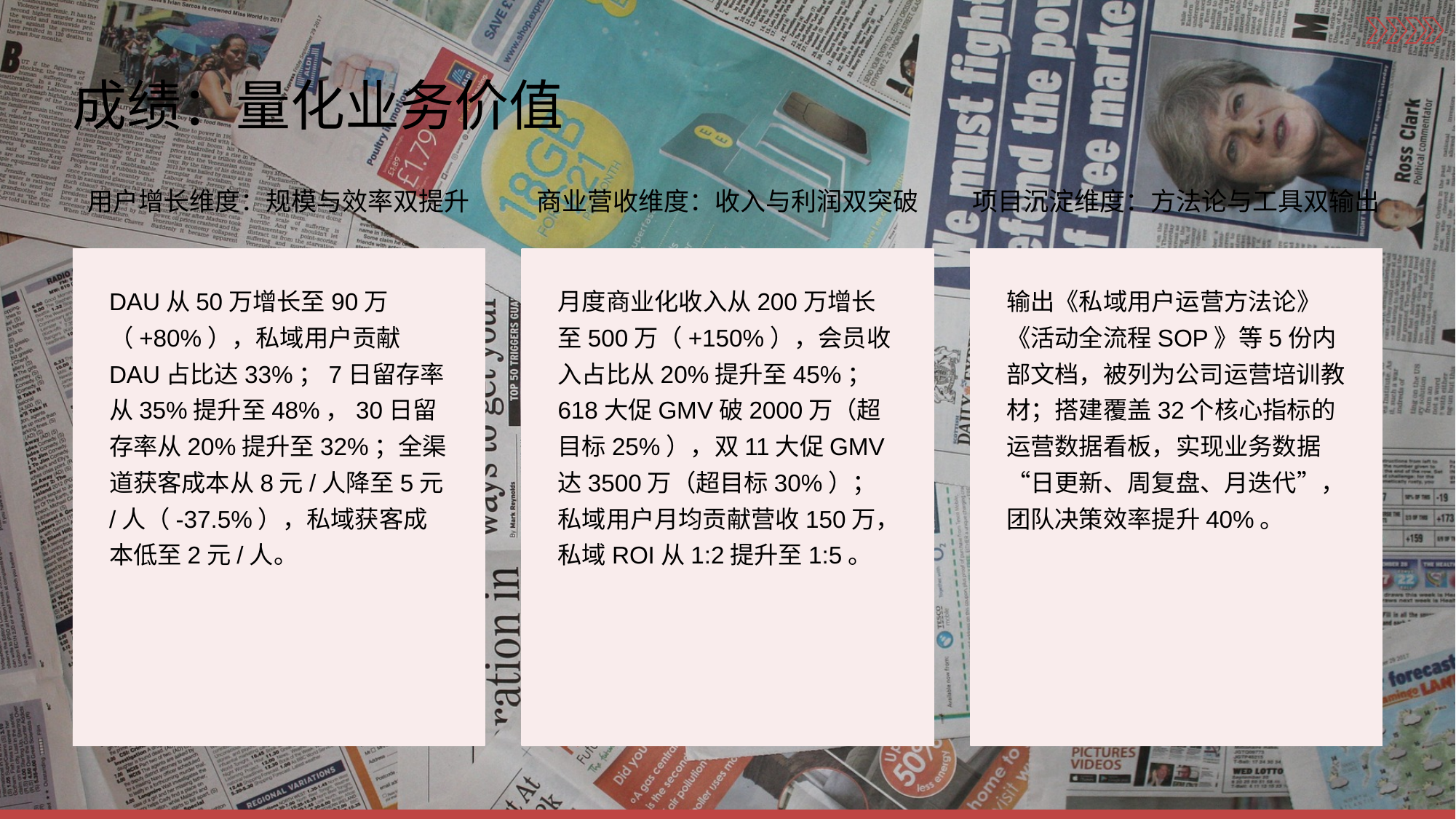

成绩：量化业务价值
用户增长维度：规模与效率双提升
商业营收维度：收入与利润双突破
项目沉淀维度：方法论与工具双输出

DAU从50万增长至90万（+80%），私域用户贡献DAU占比达33%；7日留存率从35%提升至48%，30日留存率从20%提升至32%；全渠道获客成本从8元/人降至5元/人（-37.5%），私域获客成本低至2元/人。
月度商业化收入从200万增长至500万（+150%），会员收入占比从20%提升至45%；618大促GMV破2000万（超目标25%），双11大促GMV达3500万（超目标30%）；私域用户月均贡献营收150万，私域ROI从1:2提升至1:5。
输出《私域用户运营方法论》《活动全流程SOP》等5份内部文档，被列为公司运营培训教材；搭建覆盖32个核心指标的运营数据看板，实现业务数据“日更新、周复盘、月迭代”，团队决策效率提升40%。